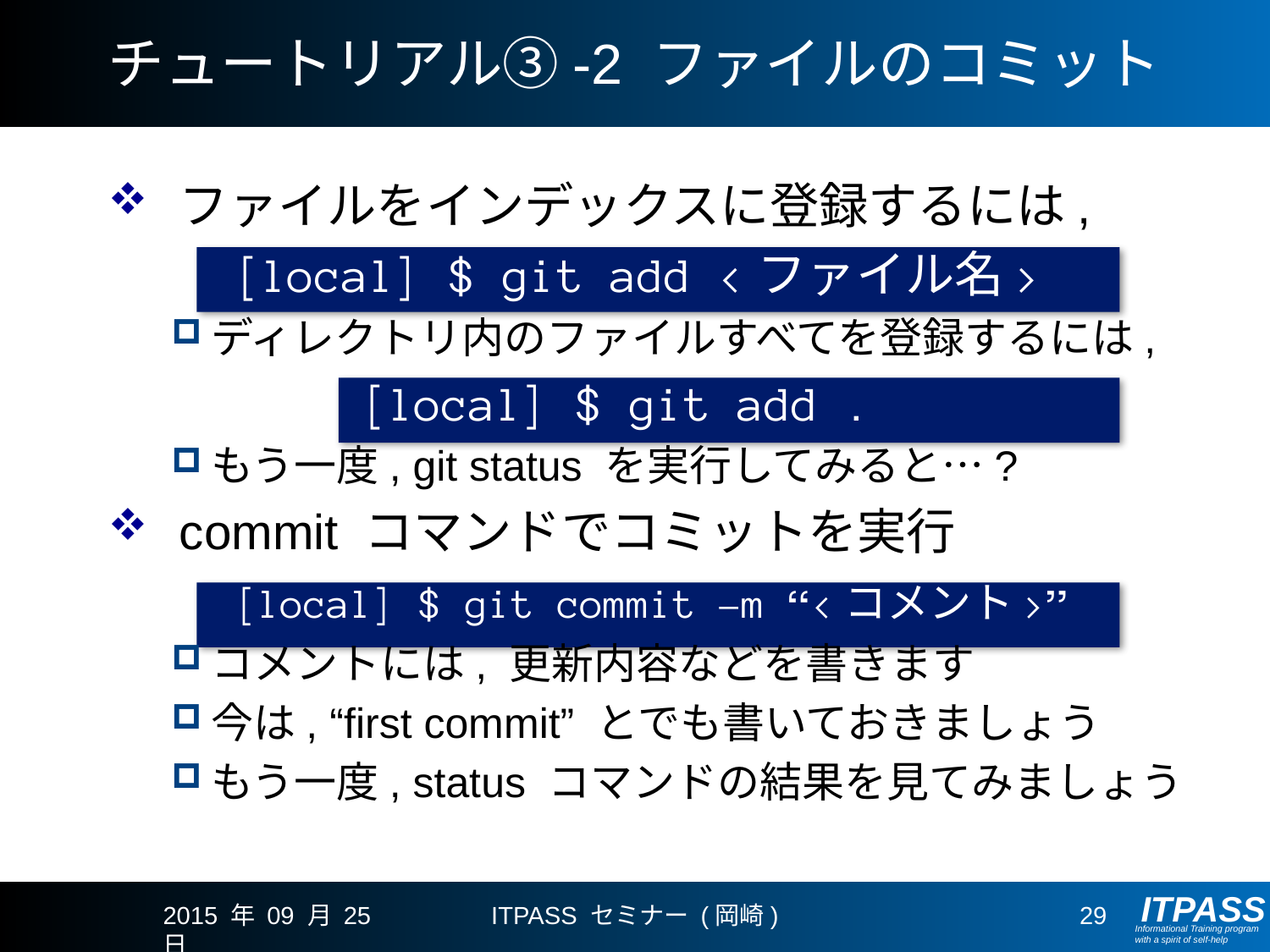

# チュートリアル③-2 ファイルのコミット
ファイルをインデックスに登録するには,
	[local] $ git add <ファイル名>
ディレクトリ内のファイルすべてを登録するには,
		[local] $ git add .
もう一度, git status を実行してみると…?
commit コマンドでコミットを実行
	[local] $ git commit –m “<コメント>”
コメントには, 更新内容などを書きます
今は, “first commit” とでも書いておきましょう
もう一度, status コマンドの結果を見てみましょう

2015 年 09 月 25 日
ITPASS セミナー (岡崎)
29